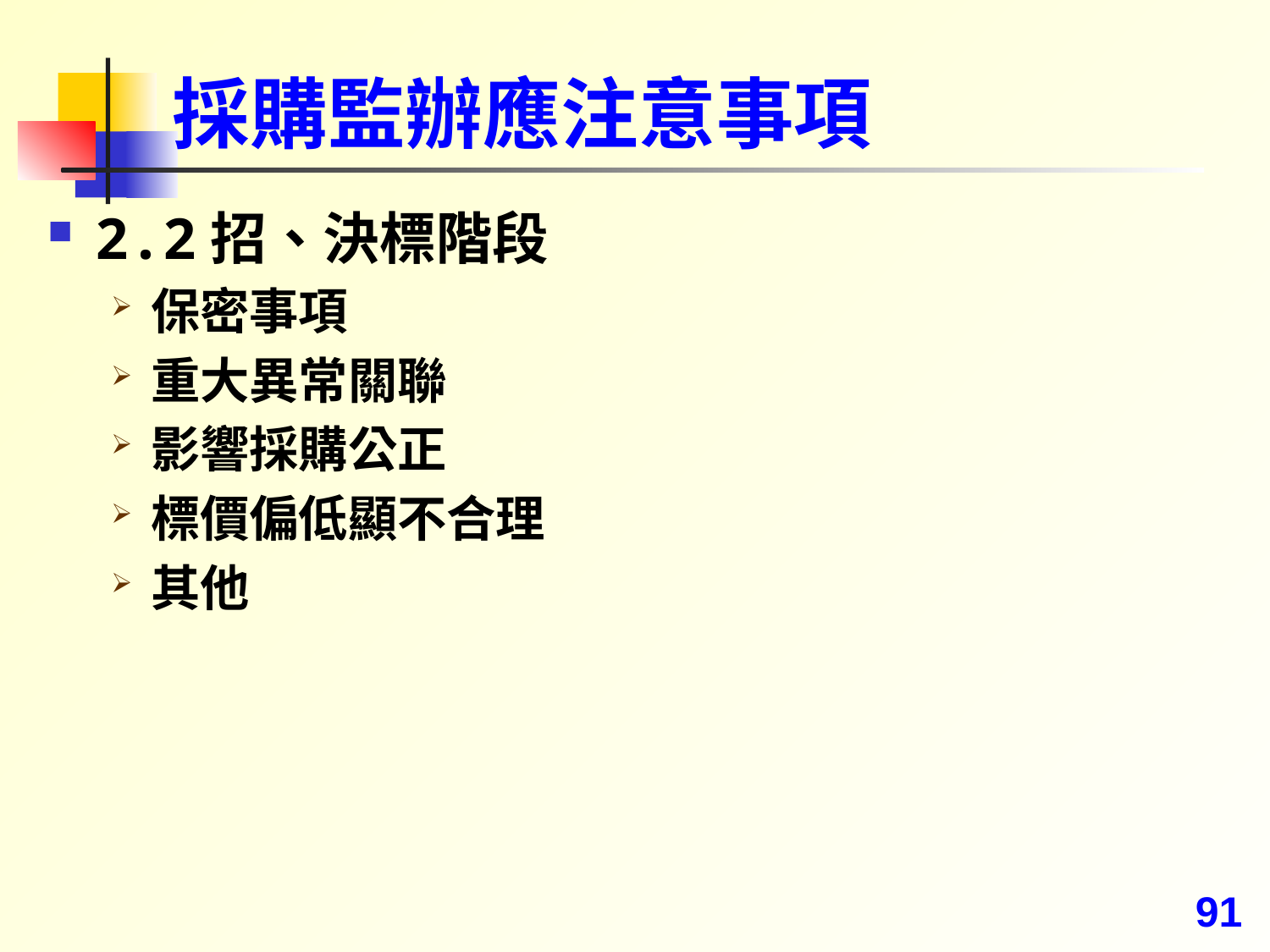

# 採購監辦應注意事項
2.2招、決標階段
保密事項
重大異常關聯
影響採購公正
標價偏低顯不合理
其他
91